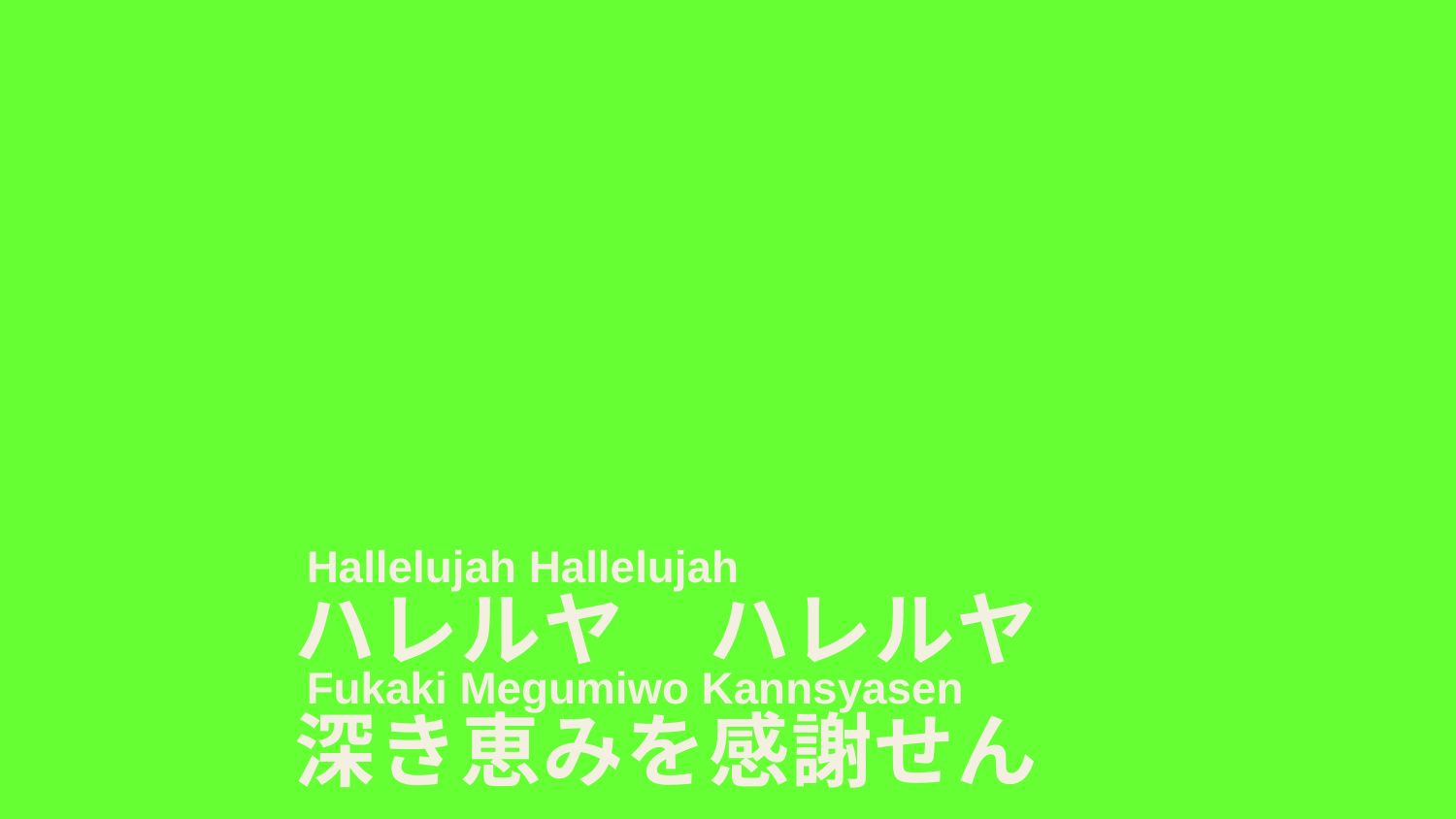

Hallelujah Hallelujah

Fukaki Megumiwo Kannsyasen
ハレルヤ　ハレルヤ
深き恵みを感謝せん